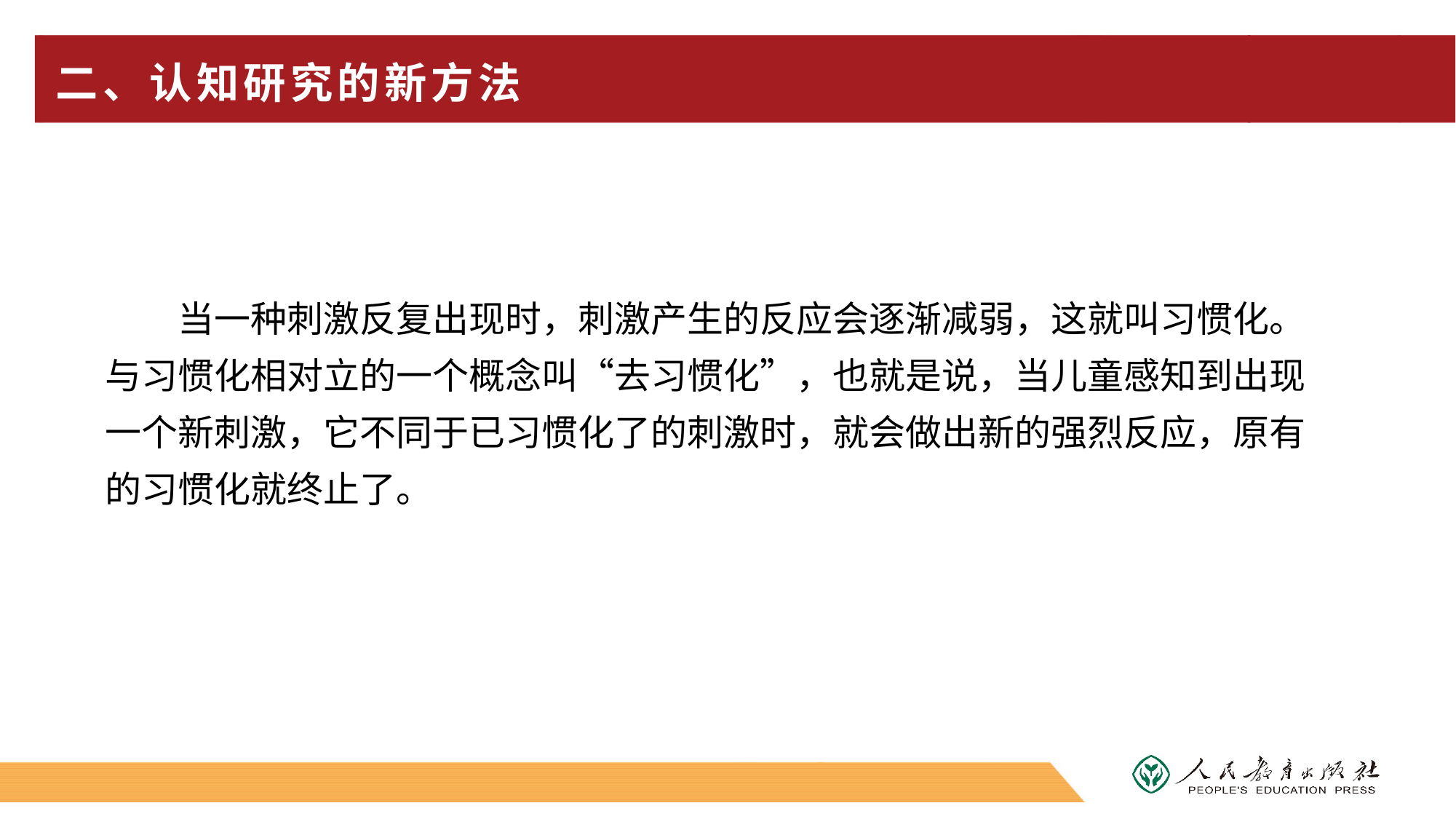

# 二、认知研究的新方法

当一种刺激反复出现时，刺激产生的反应会逐渐减弱，这就叫习惯化。与习惯化相对立的一个概念叫“去习惯化”，也就是说，当儿童感知到出现一个新刺激，它不同于已习惯化了的刺激时，就会做出新的强烈反应，原有的习惯化就终止了。